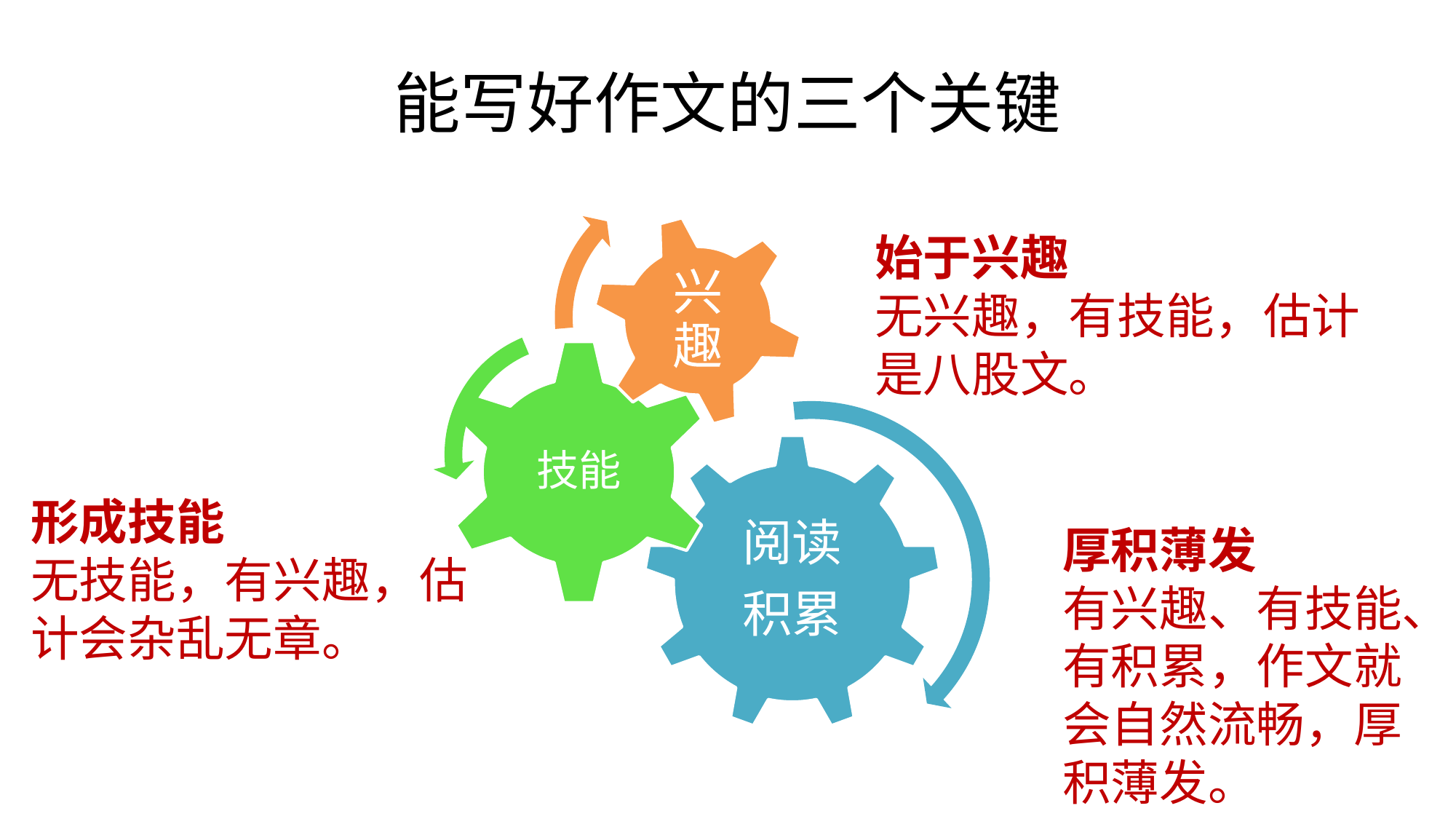

# 能写好作文的三个关键
阅读
积累
技能
兴趣
始于兴趣
无兴趣，有技能，估计是八股文。
形成技能
无技能，有兴趣，估计会杂乱无章。
厚积薄发
有兴趣、有技能、有积累，作文就会自然流畅，厚积薄发。